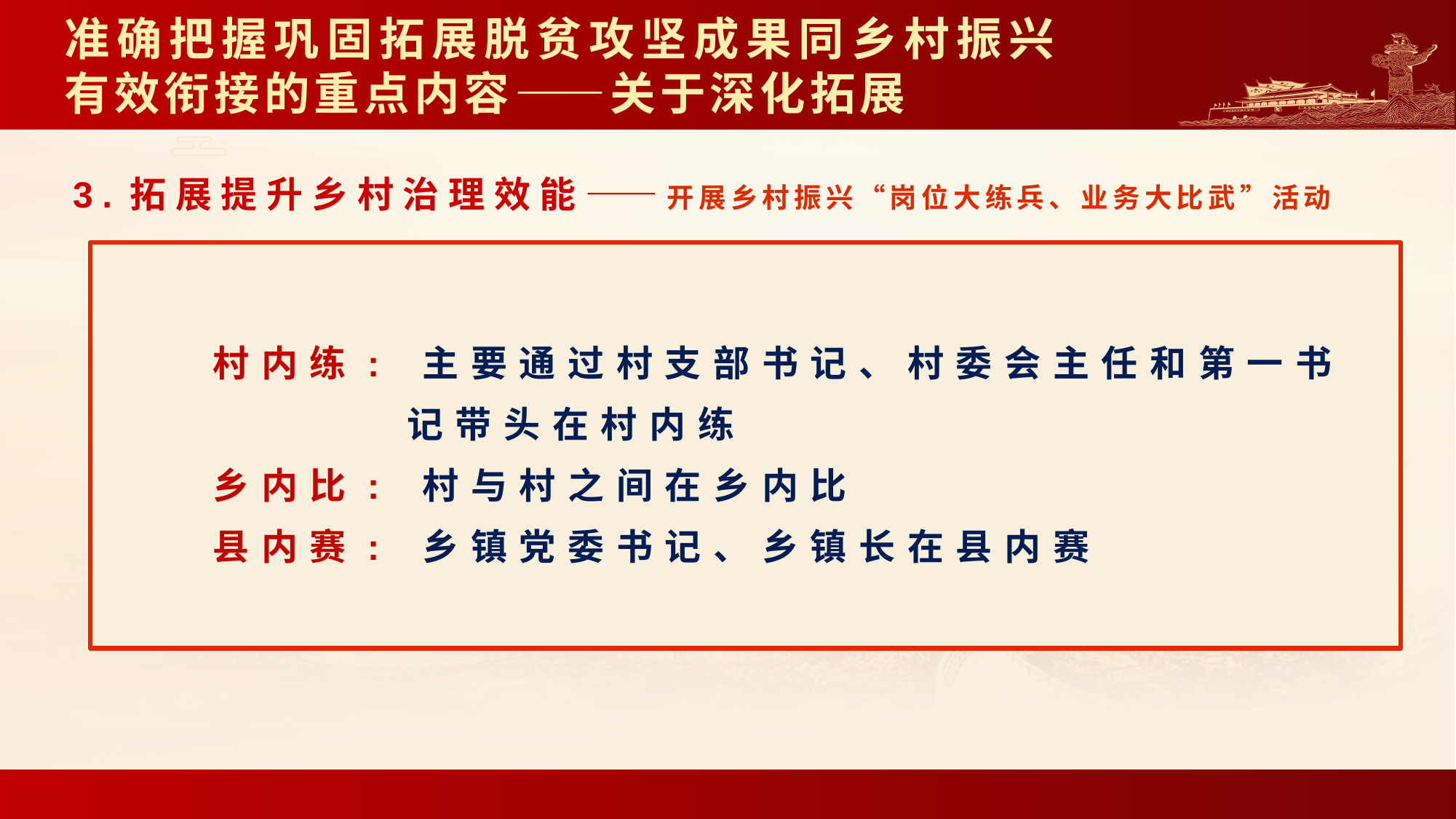

# 准确把握巩固拓展脱贫攻坚成果同乡村振兴有效衔接的重点内容——关于深化拓展
3.拓展提升乡村治理效能——开展乡村振兴“岗位大练兵、业务大比武”活动
村内练: 主要通过村支部书记、村委会主任和第一书
　　　　记带头在村内练
乡内比: 村与村之间在乡内比
县内赛: 乡镇党委书记、乡镇长在县内赛